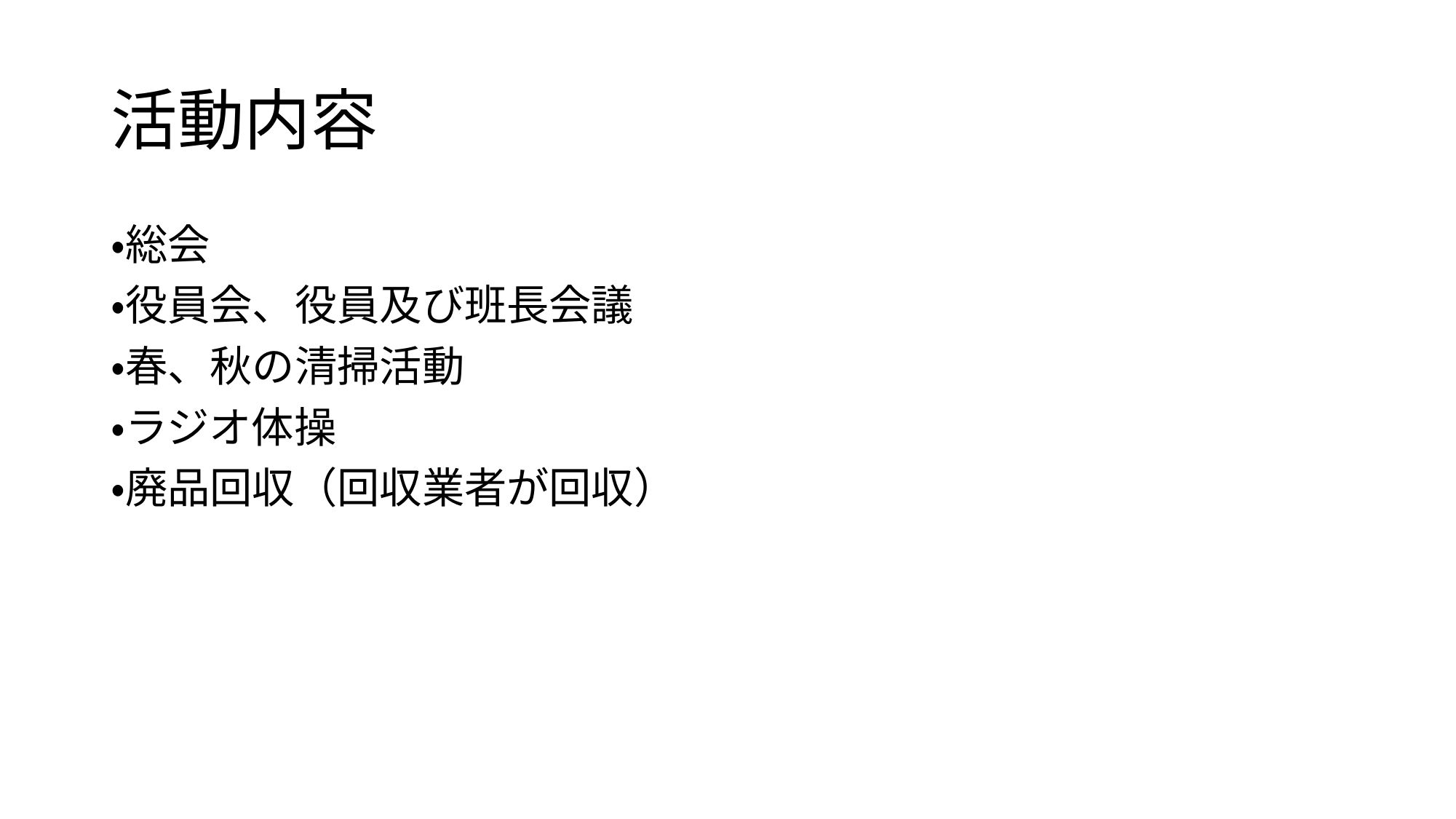

# 活動内容
・総会
・役員会、役員及び班長会議
・春、秋の清掃活動
・ラジオ体操
・廃品回収（回収業者が回収）